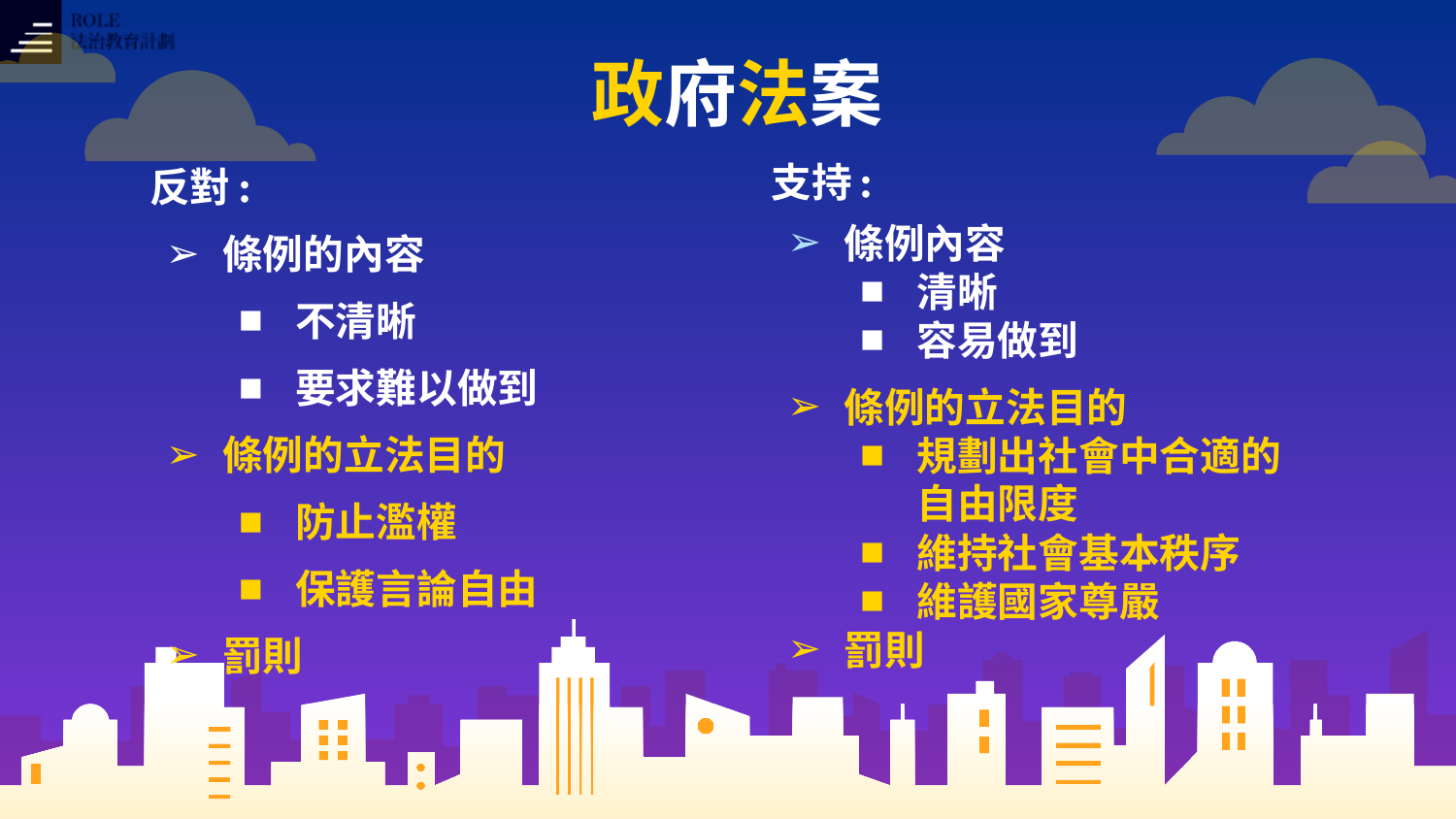

政府法案
反對:
條例的內容
不清晰
要求難以做到
條例的立法目的
防止濫權
保護言論自由
罰則

支持:
條例內容
清晰
容易做到
條例的立法目的
規劃出社會中合適的自由限度
維持社會基本秩序
維護國家尊嚴
罰則